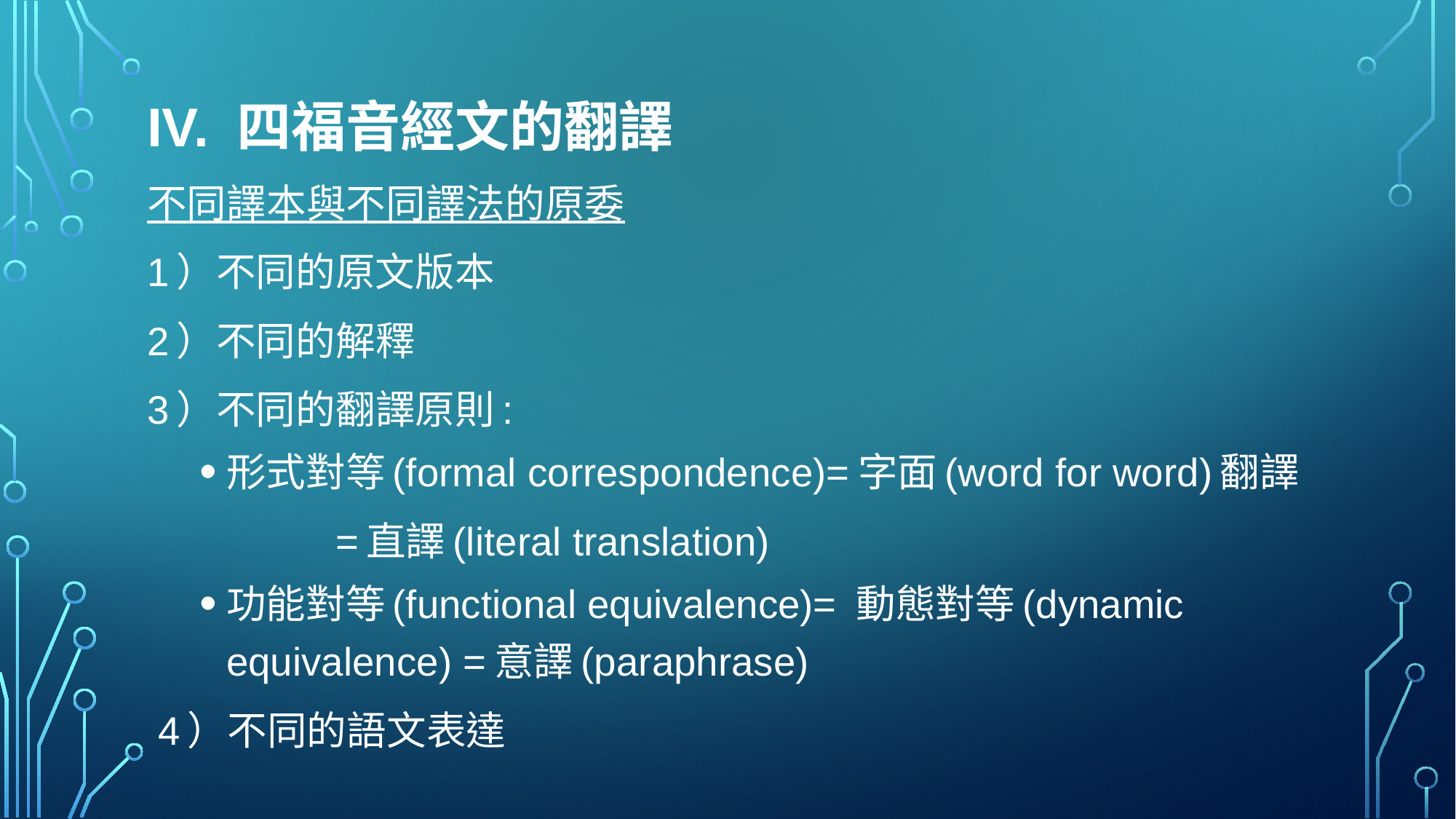

# IV. 四福音經文的翻譯
不同譯本與不同譯法的原委
1）不同的原文版本
2）不同的解釋
3）不同的翻譯原則:
形式對等(formal correspondence)=字面(word for word)翻譯
                 =直譯(literal translation)
功能對等(functional equivalence)= 動態對等(dynamic equivalence) =意譯(paraphrase)
 4）不同的語文表達